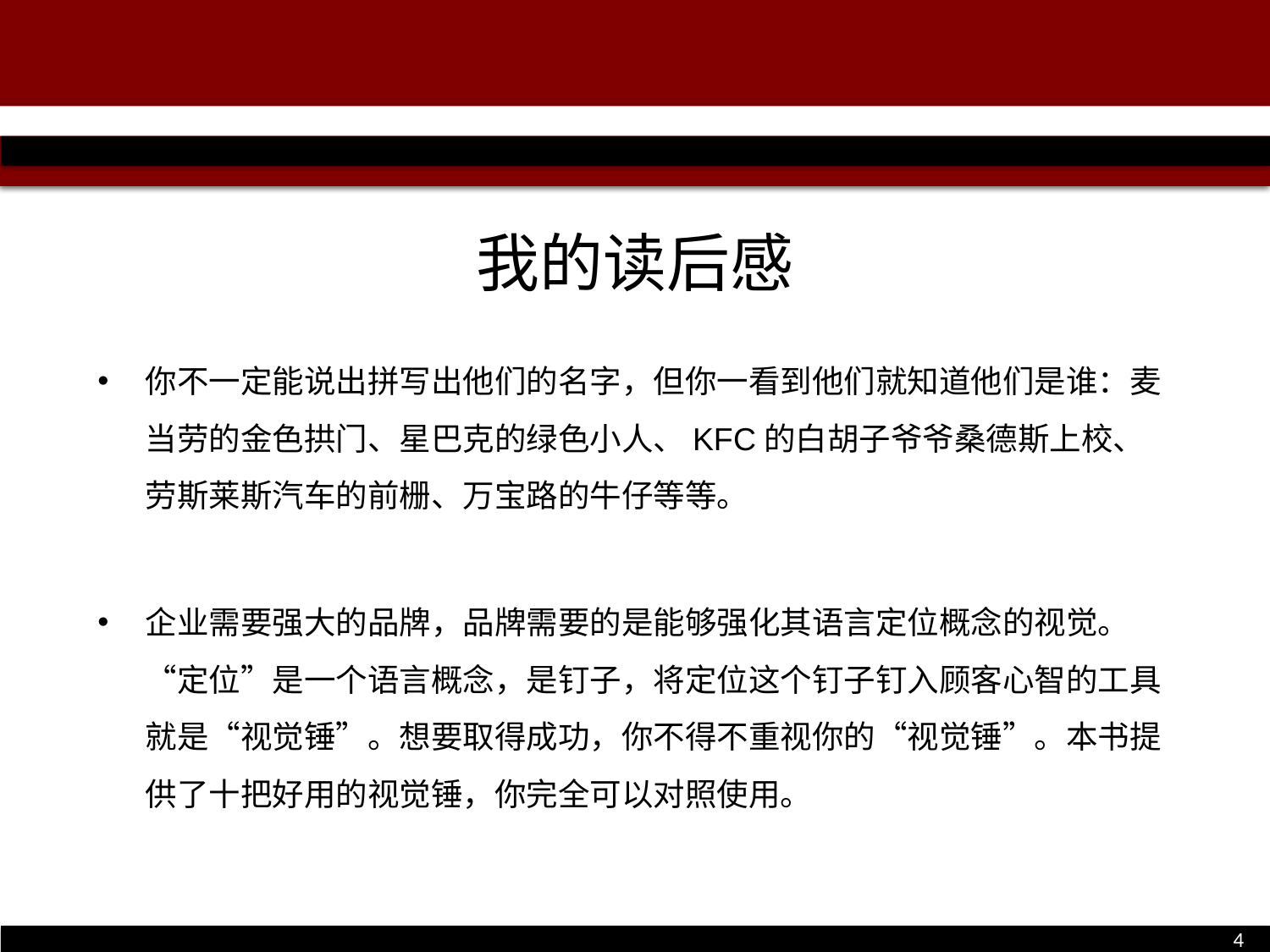

# 我的读后感
你不一定能说出拼写出他们的名字，但你一看到他们就知道他们是谁：麦当劳的金色拱门、星巴克的绿色小人、KFC的白胡子爷爷桑德斯上校、劳斯莱斯汽车的前栅、万宝路的牛仔等等。

企业需要强大的品牌，品牌需要的是能够强化其语言定位概念的视觉。“定位”是一个语言概念，是钉子，将定位这个钉子钉入顾客心智的工具就是“视觉锤”。想要取得成功，你不得不重视你的“视觉锤”。本书提供了十把好用的视觉锤，你完全可以对照使用。